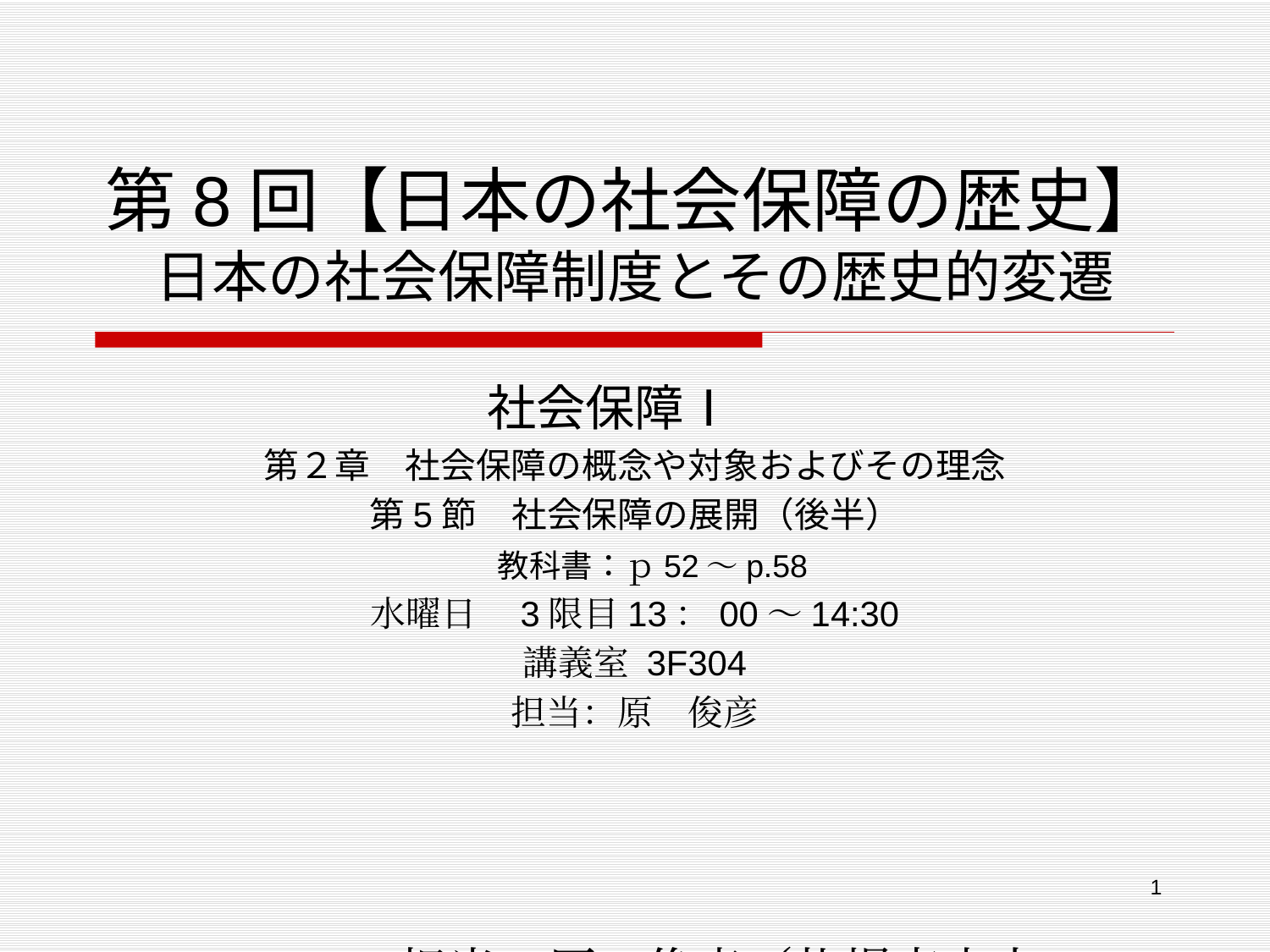

# 第8回【日本の社会保障の歴史】日本の社会保障制度とその歴史的変遷
社会保障Ⅰ
第２章　社会保障の概念や対象およびその理念
第5節　社会保障の展開（後半）
　教科書：ｐ52～p.58
水曜日　3限目13：00～14:30
講義室 3F304
担当：原　俊彦

　　　       担当　原　俊彦（札幌市立大学）t.hara@scu.ac.jp

1